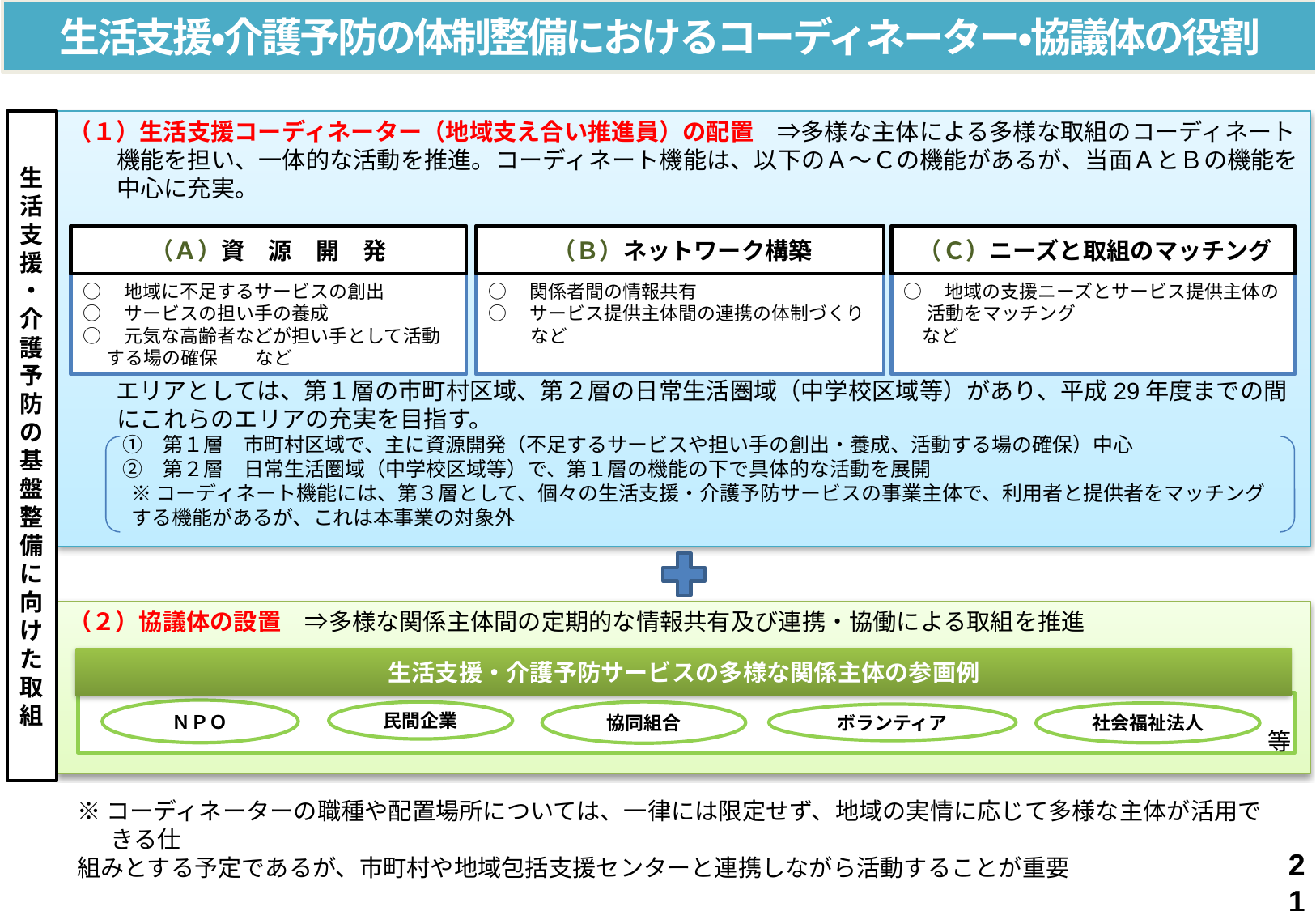

生活支援・介護予防の体制整備におけるコーディネーター・協議体の役割
生活支援
・
介護予防の基盤整備に向けた取組
（１）生活支援コーディネーター（地域支え合い推進員）の配置　⇒多様な主体による多様な取組のコーディネート機能を担い、一体的な活動を推進。コーディネート機能は、以下のＡ～Ｃの機能があるが、当面ＡとＢの機能を中心に充実。

　　エリアとしては、第１層の市町村区域、第２層の日常生活圏域（中学校区域等）があり、平成29年度までの間にこれらのエリアの充実を目指す。
　　   ①　第１層　市町村区域で、主に資源開発（不足するサービスや担い手の創出・養成、活動する場の確保）中心
　　   ②　第２層　日常生活圏域（中学校区域等）で、第１層の機能の下で具体的な活動を展開
　     　※ コーディネート機能には、第３層として、個々の生活支援・介護予防サービスの事業主体で、利用者と提供者をマッチング
             する機能があるが、これは本事業の対象外
（Ａ）資　源　開　発
（Ｂ）ネットワーク構築
（Ｃ）ニーズと取組のマッチング
○　地域に不足するサービスの創出
○　サービスの担い手の養成
○　元気な高齢者などが担い手として活動する場の確保　　など
○　関係者間の情報共有
○　サービス提供主体間の連携の体制づくり　など
○　地域の支援ニーズとサービス提供主体の活動をマッチング
　など

（２）協議体の設置　⇒多様な関係主体間の定期的な情報共有及び連携・協働による取組を推進

生活支援・介護予防サービスの多様な関係主体の参画例

ＮＰＯ
民間企業
協同組合
社会福祉法人
ボランティア
等
※コーディネーターの職種や配置場所については、一律には限定せず、地域の実情に応じて多様な主体が活用できる仕
組みとする予定であるが、市町村や地域包括支援センターと連携しながら活動することが重要
21